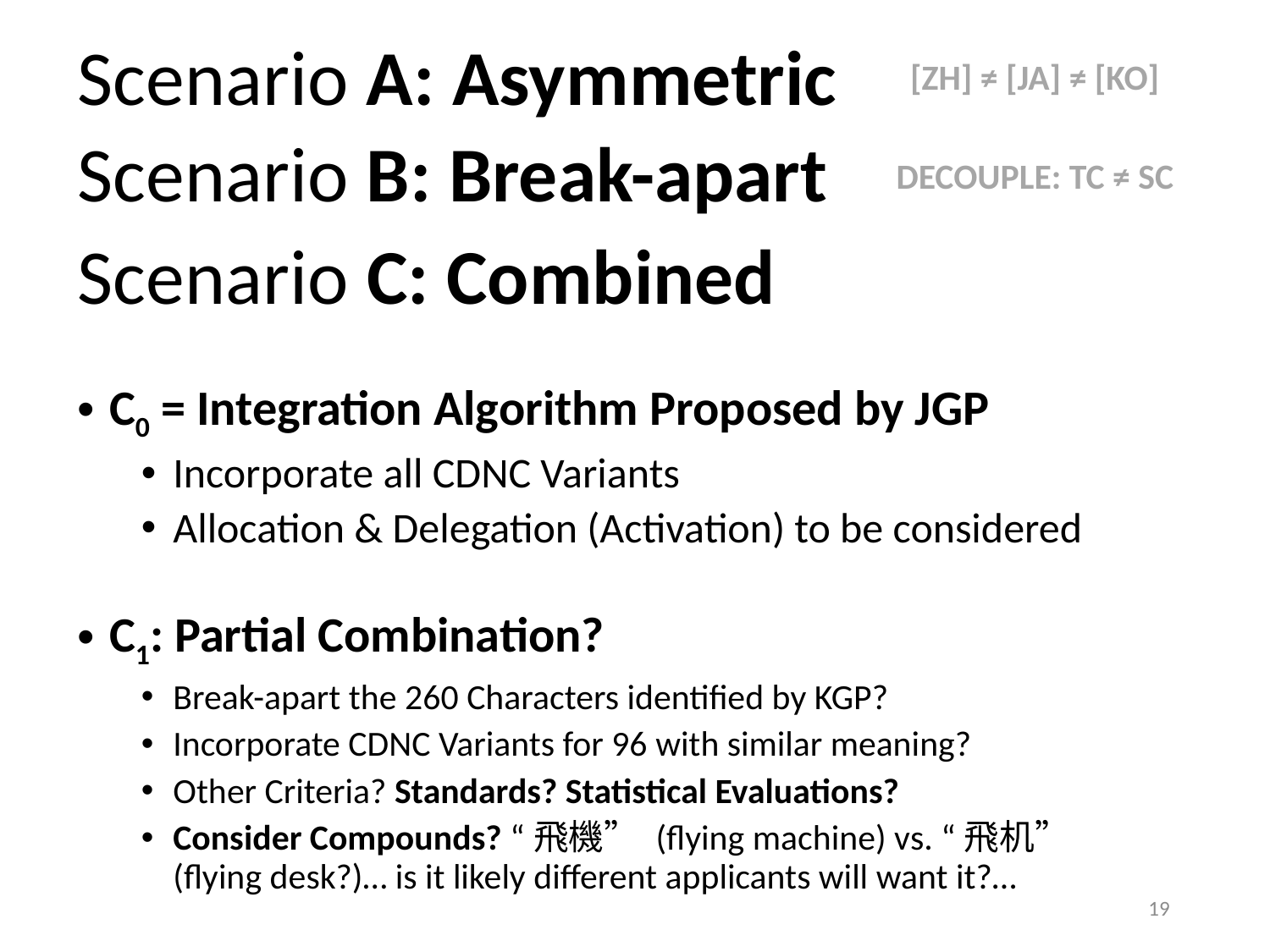

Scenario A: Asymmetric
[ZH] ≠ [JA] ≠ [KO]
Scenario B: Break-apart
DECOUPLE: TC ≠ SC
# Scenario C: Combined
C0 = Integration Algorithm Proposed by JGP
Incorporate all CDNC Variants
Allocation & Delegation (Activation) to be considered
C1: Partial Combination?
Break-apart the 260 Characters identified by KGP?
Incorporate CDNC Variants for 96 with similar meaning?
Other Criteria? Standards? Statistical Evaluations?
Consider Compounds? “飛機” (flying machine) vs. “飛机” (flying desk?)… is it likely different applicants will want it?…
19